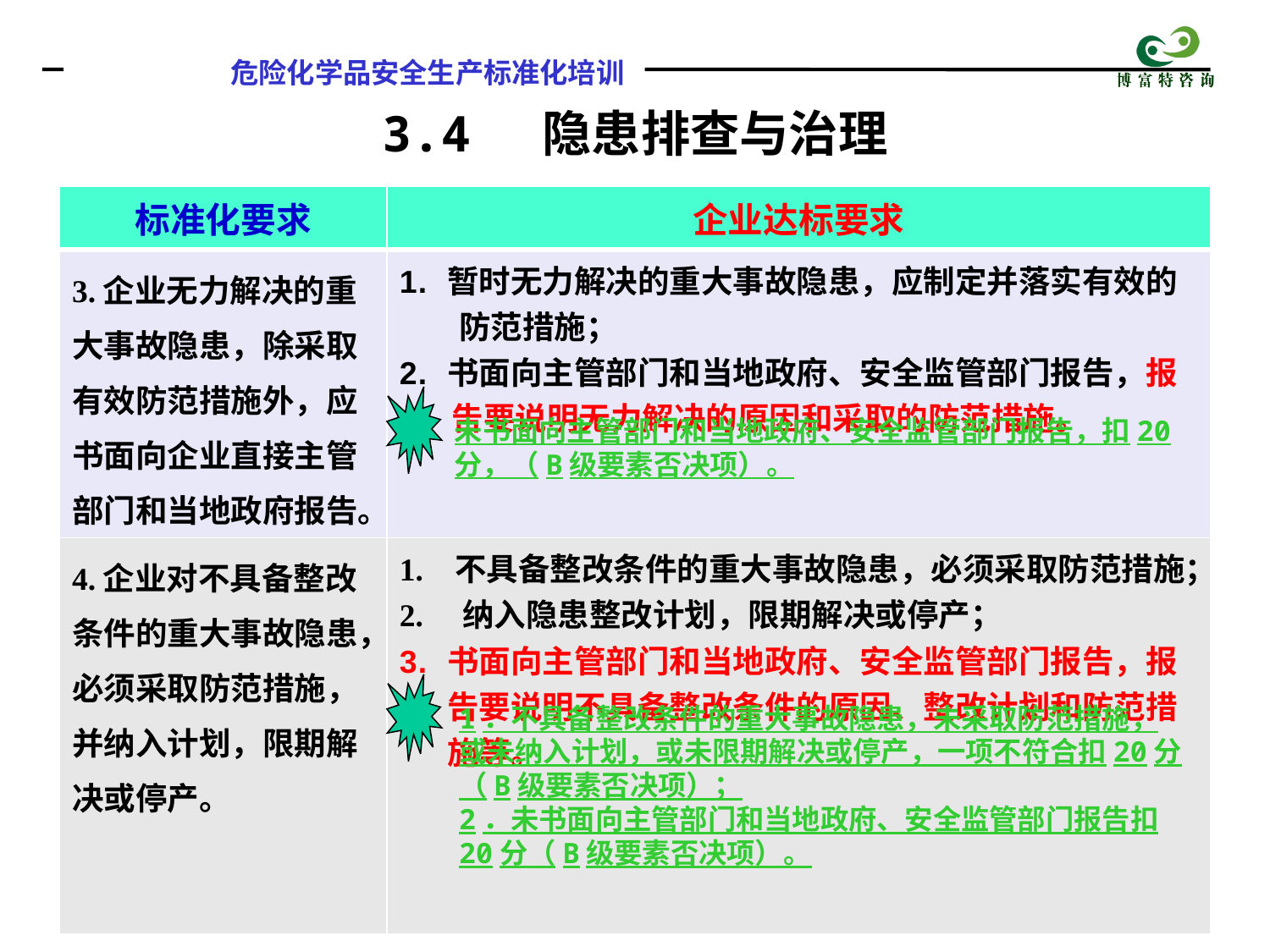

3.4  隐患排查与治理
| 标准化要求 | 企业达标要求 |
| --- | --- |
| 3.企业无力解决的重大事故隐患，除采取有效防范措施外，应书面向企业直接主管部门和当地政府报告。 | 暂时无力解决的重大事故隐患，应制定并落实有效的 防范措施； 书面向主管部门和当地政府、安全监管部门报告，报 告要说明无力解决的原因和采取的防范措施。 |
| 4.企业对不具备整改条件的重大事故隐患，必须采取防范措施，并纳入计划，限期解决或停产。 | 1. 不具备整改条件的重大事故隐患，必须采取防范措施； 2. 纳入隐患整改计划，限期解决或停产； 书面向主管部门和当地政府、安全监管部门报告，报告要说明不具备整改条件的原因、整改计划和防范措施等。 |

未书面向主管部门和当地政府、安全监管部门报告，扣20分，（B级要素否决项）。

1．不具备整改条件的重大事故隐患，未采取防范措施，或未纳入计划，或未限期解决或停产，一项不符合扣20分（B级要素否决项）；
2．未书面向主管部门和当地政府、安全监管部门报告扣20分（B级要素否决项）。